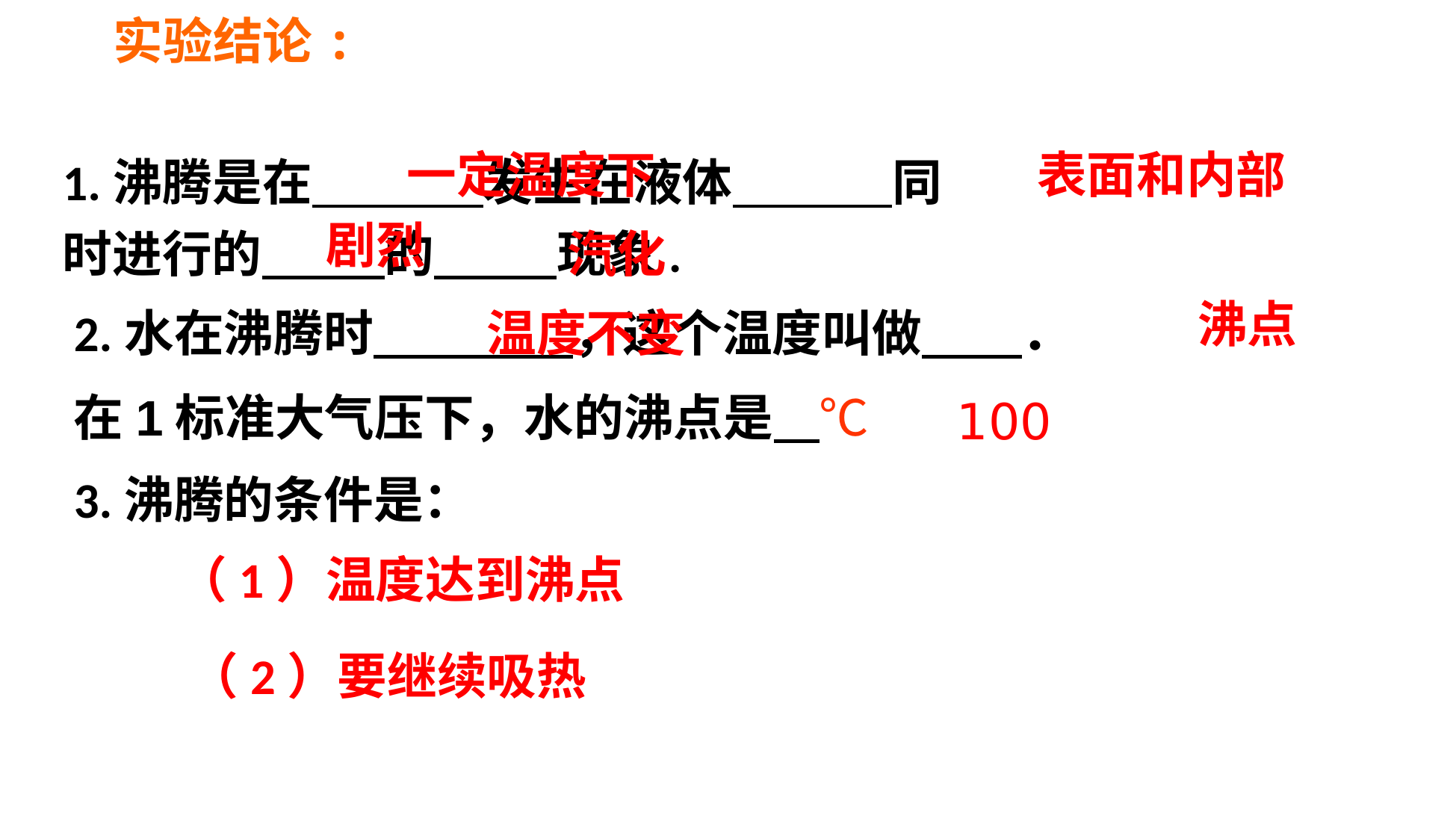

实验结论:
一定温度下
表面和内部
1.沸腾是在               发生在液体              同
时进行的　  　的　  　现象.
剧烈
汽化
沸点
2.水在沸腾时　　　　，这个温度叫做　　．
在1标准大气压下，水的沸点是    ℃
温度不变
100
3.沸腾的条件是：
（1）温度达到沸点
（2）要继续吸热